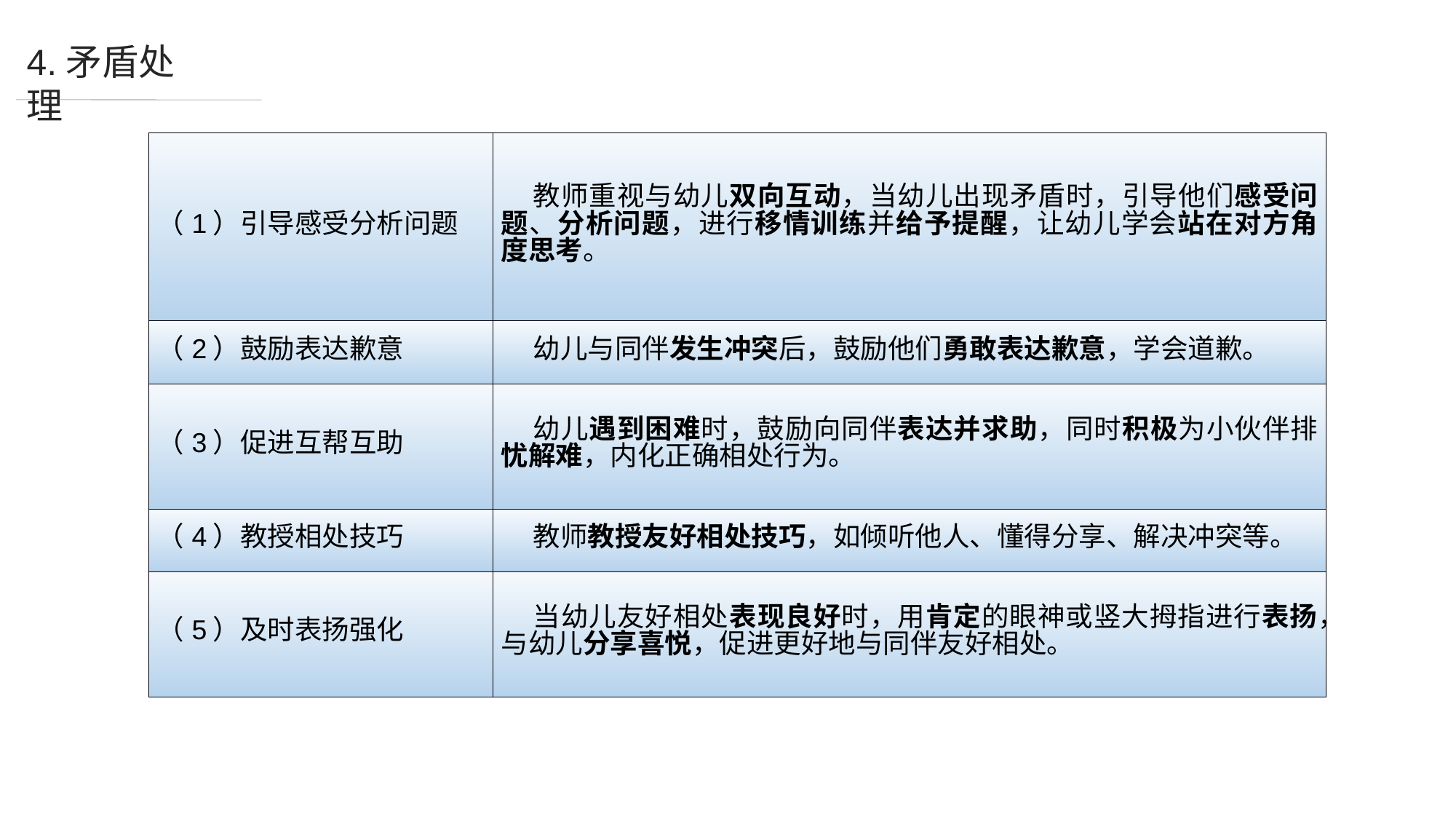

4.矛盾处理
| （1）引导感受分析问题 | 教师重视与幼儿双向互动，当幼儿出现矛盾时，引导他们感受问题、分析问题，进行移情训练并给予提醒，让幼儿学会站在对方角度思考。 |
| --- | --- |
| （2）鼓励表达歉意 | 幼儿与同伴发生冲突后，鼓励他们勇敢表达歉意，学会道歉。 |
| （3）促进互帮互助 | 幼儿遇到困难时，鼓励向同伴表达并求助，同时积极为小伙伴排忧解难，内化正确相处行为。 |
| （4）教授相处技巧 | 教师教授友好相处技巧，如倾听他人、懂得分享、解决冲突等。 |
| （5）及时表扬强化 | 当幼儿友好相处表现良好时，用肯定的眼神或竖大拇指进行表扬，与幼儿分享喜悦，促进更好地与同伴友好相处。 |